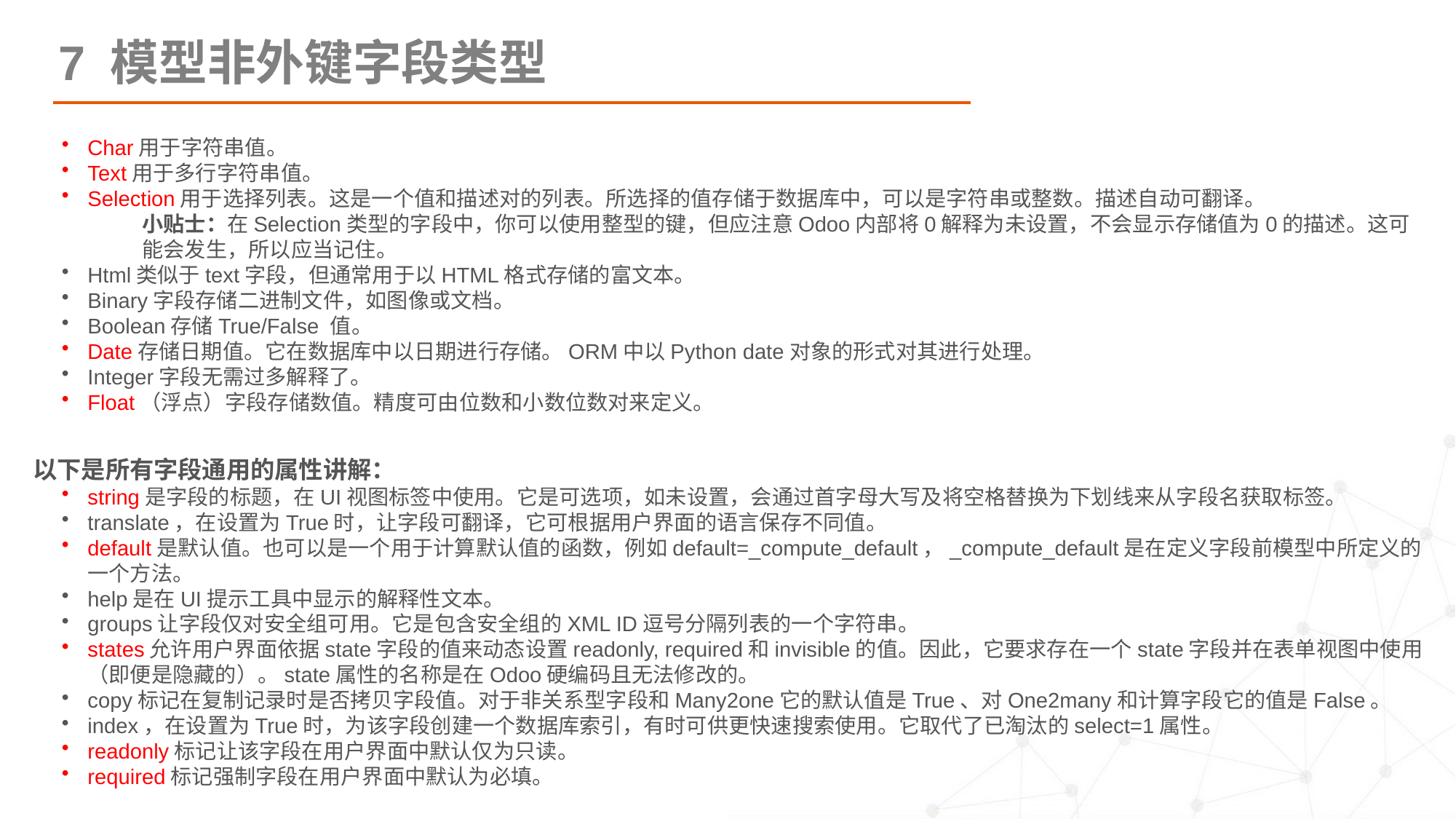

7 模型非外键字段类型

Char用于字符串值。
Text用于多行字符串值。
Selection用于选择列表。这是一个值和描述对的列表。所选择的值存储于数据库中，可以是字符串或整数。描述自动可翻译。
小贴士：在Selection类型的字段中，你可以使用整型的键，但应注意Odoo内部将0解释为未设置，不会显示存储值为0的描述。这可能会发生，所以应当记住。
Html类似于text字段，但通常用于以HTML格式存储的富文本。
Binary字段存储二进制文件，如图像或文档。
Boolean存储True/False 值。
Date存储日期值。它在数据库中以日期进行存储。ORM中以Python date对象的形式对其进行处理。
Integer字段无需过多解释了。
Float（浮点）字段存储数值。精度可由位数和小数位数对来定义。

以下是所有字段通用的属性讲解：
string是字段的标题，在UI视图标签中使用。它是可选项，如未设置，会通过首字母大写及将空格替换为下划线来从字段名获取标签。
translate，在设置为True时，让字段可翻译，它可根据用户界面的语言保存不同值。
default是默认值。也可以是一个用于计算默认值的函数，例如default=_compute_default，_compute_default是在定义字段前模型中所定义的一个方法。
help是在UI提示工具中显示的解释性文本。
groups让字段仅对安全组可用。它是包含安全组的XML ID逗号分隔列表的一个字符串。
states允许用户界面依据state字段的值来动态设置readonly, required和invisible的值。因此，它要求存在一个state字段并在表单视图中使用（即便是隐藏的）。state属性的名称是在Odoo硬编码且无法修改的。
copy标记在复制记录时是否拷贝字段值。对于非关系型字段和Many2one它的默认值是True、对One2many和计算字段它的值是False。
index，在设置为True时，为该字段创建一个数据库索引，有时可供更快速搜索使用。它取代了已淘汰的select=1属性。
readonly标记让该字段在用户界面中默认仅为只读。
required标记强制字段在用户界面中默认为必填。